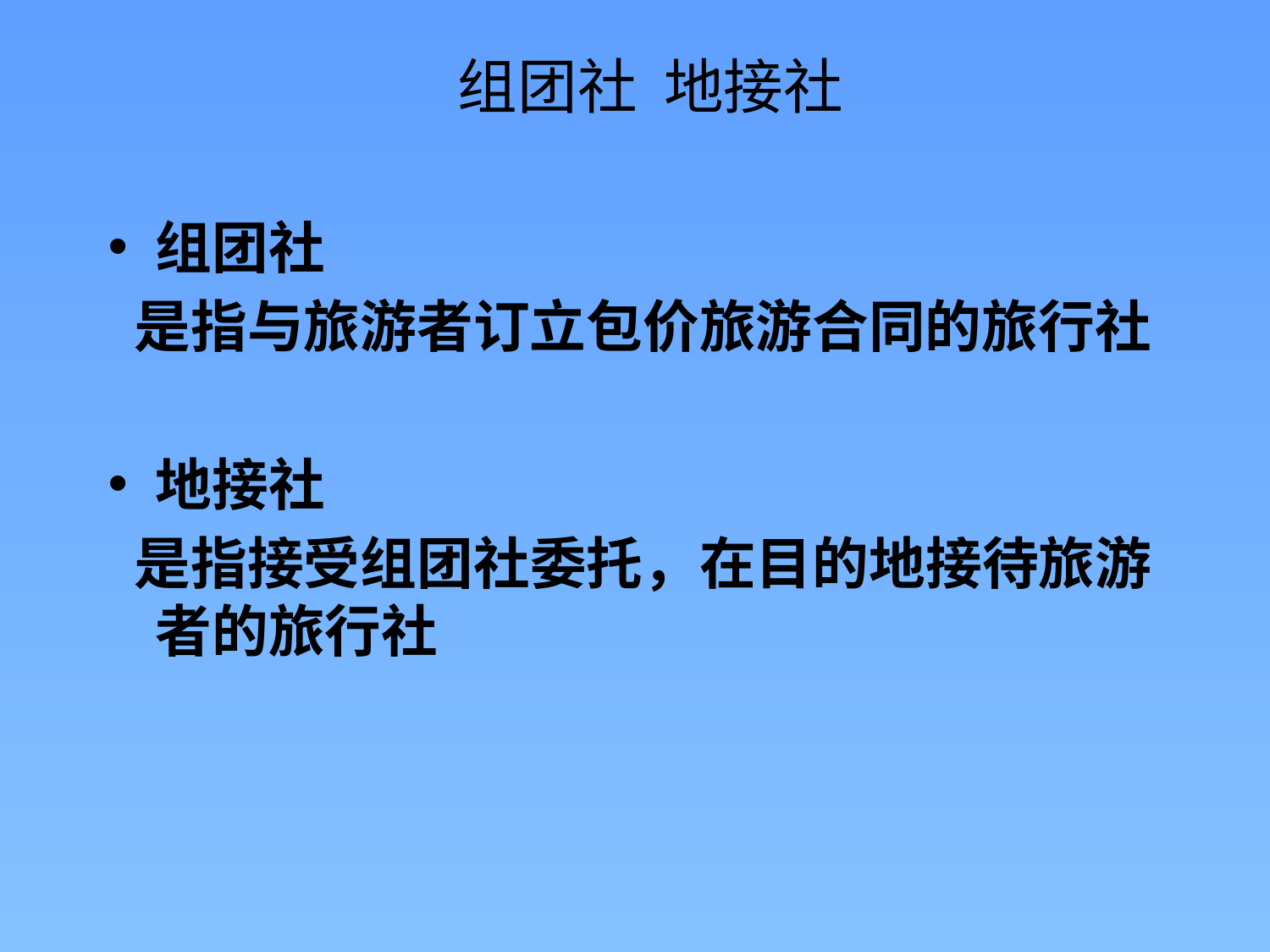

# 组团社  地接社

组团社
 是指与旅游者订立包价旅游合同的旅行社

地接社
 是指接受组团社委托，在目的地接待旅游者的旅行社